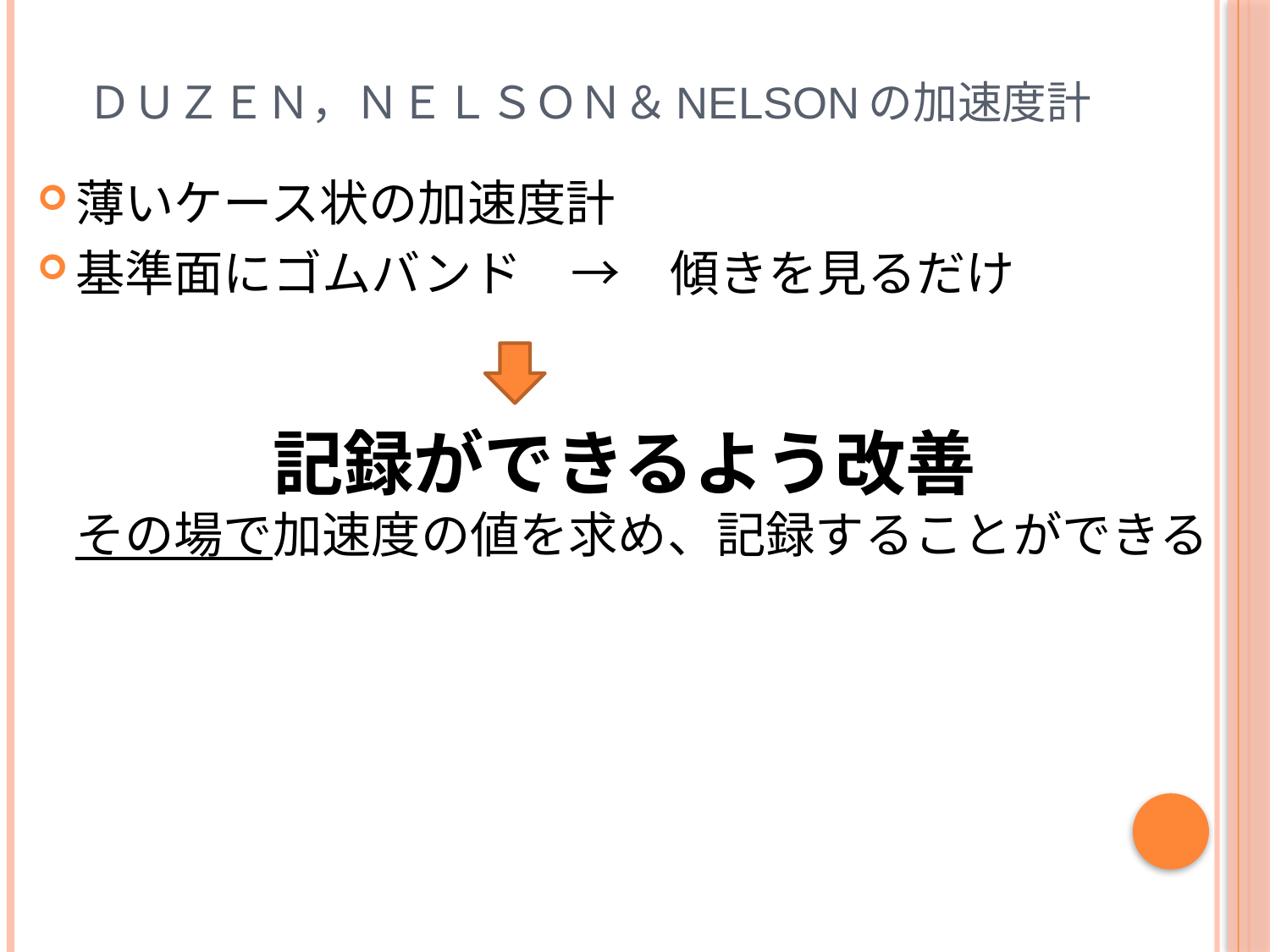

# Ｄｕｚｅｎ，Ｎｅｌｓｏｎ＆Nelsonの加速度計
薄いケース状の加速度計
基準面にゴムバンド　→　傾きを見るだけ
　　　　記録ができるよう改善
その場で加速度の値を求め、記録することができる